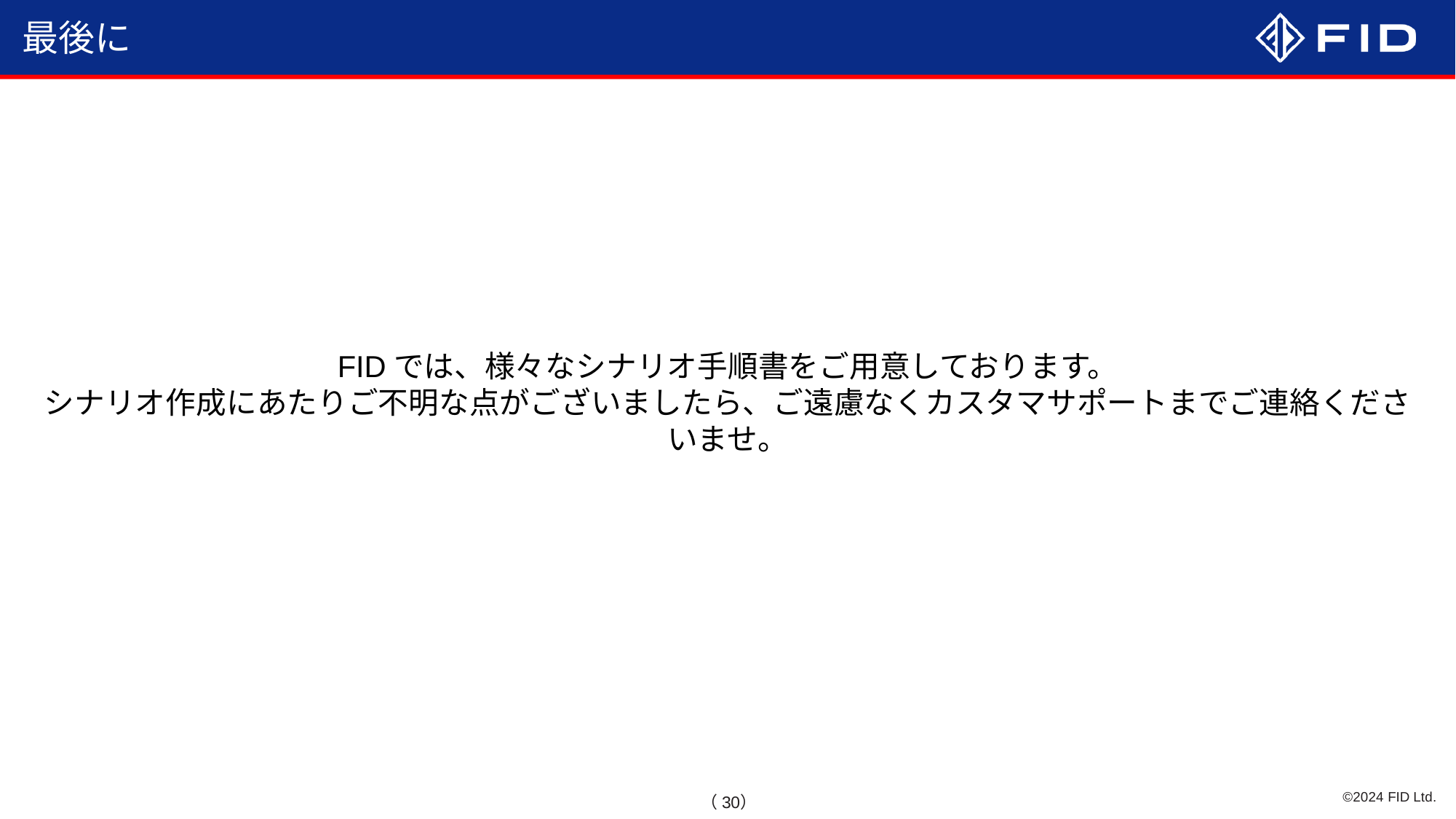

最後に
FIDでは、様々なシナリオ手順書をご用意しております。
シナリオ作成にあたりご不明な点がございましたら、ご遠慮なくカスタマサポートまでご連絡くださいませ。